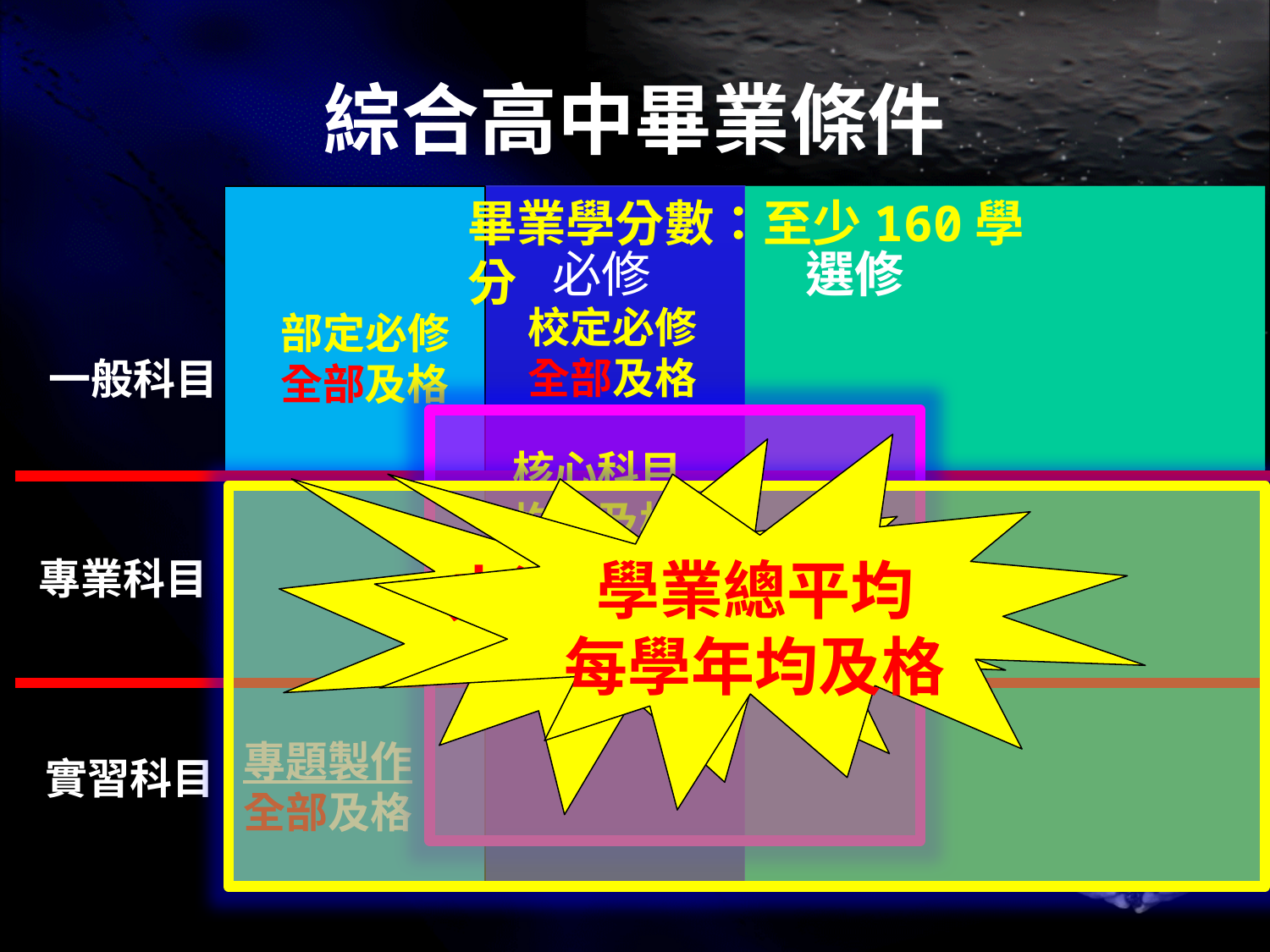

# 綜合高中畢業條件

                                必修

畢業學分數：至少160學分

    選修
校定必修
全部及格
部定必修
全部及格
一般科目

核心科目
均需及格
學業總平均
每學年均及格

未滿三大過

至少60學分及格
專業科目
專題製作
全部及格
實習科目